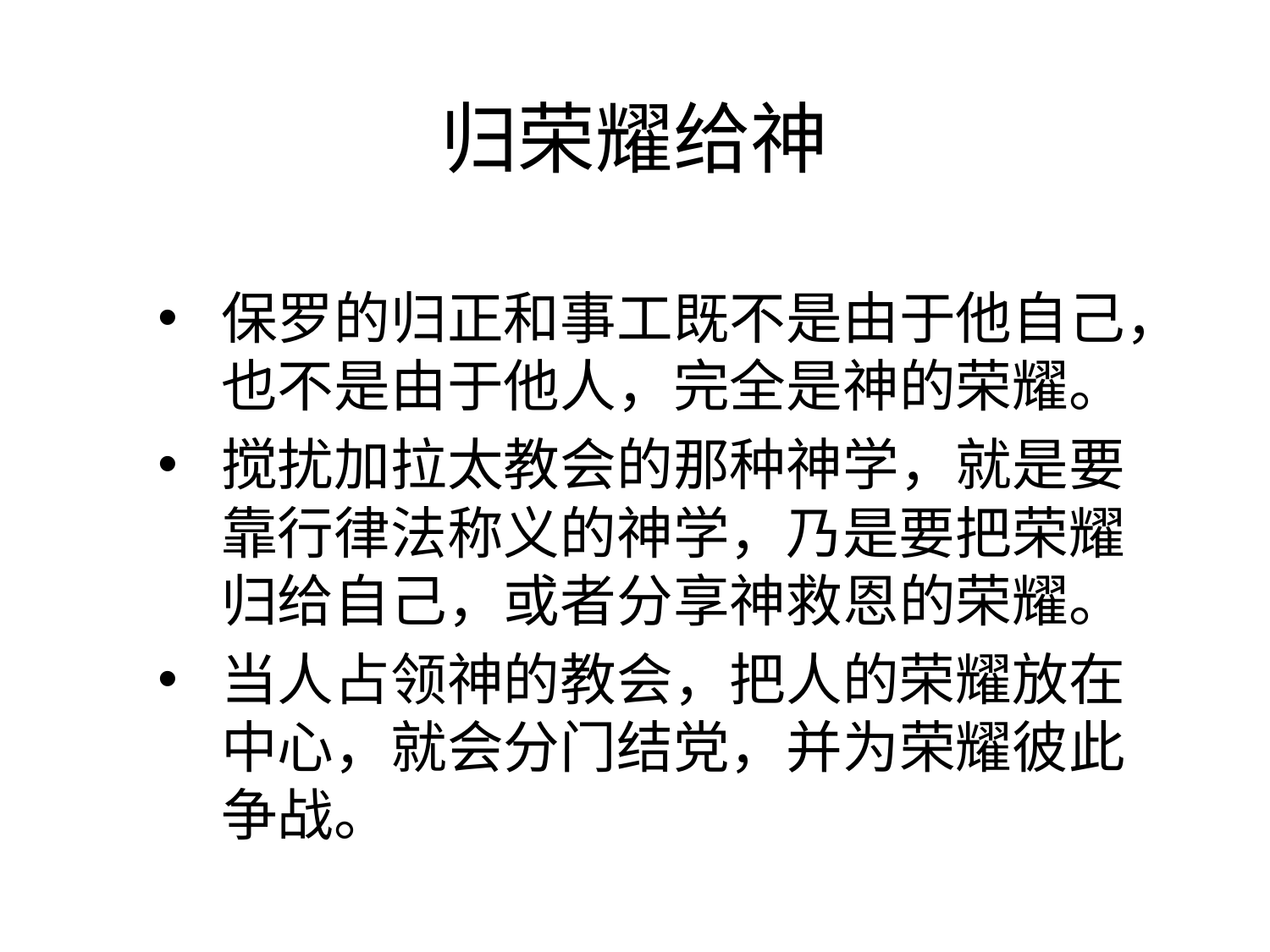

# 归荣耀给神
保罗的归正和事工既不是由于他自己，也不是由于他人，完全是神的荣耀。
搅扰加拉太教会的那种神学，就是要靠行律法称义的神学，乃是要把荣耀归给自己，或者分享神救恩的荣耀。
当人占领神的教会，把人的荣耀放在中心，就会分门结党，并为荣耀彼此争战。